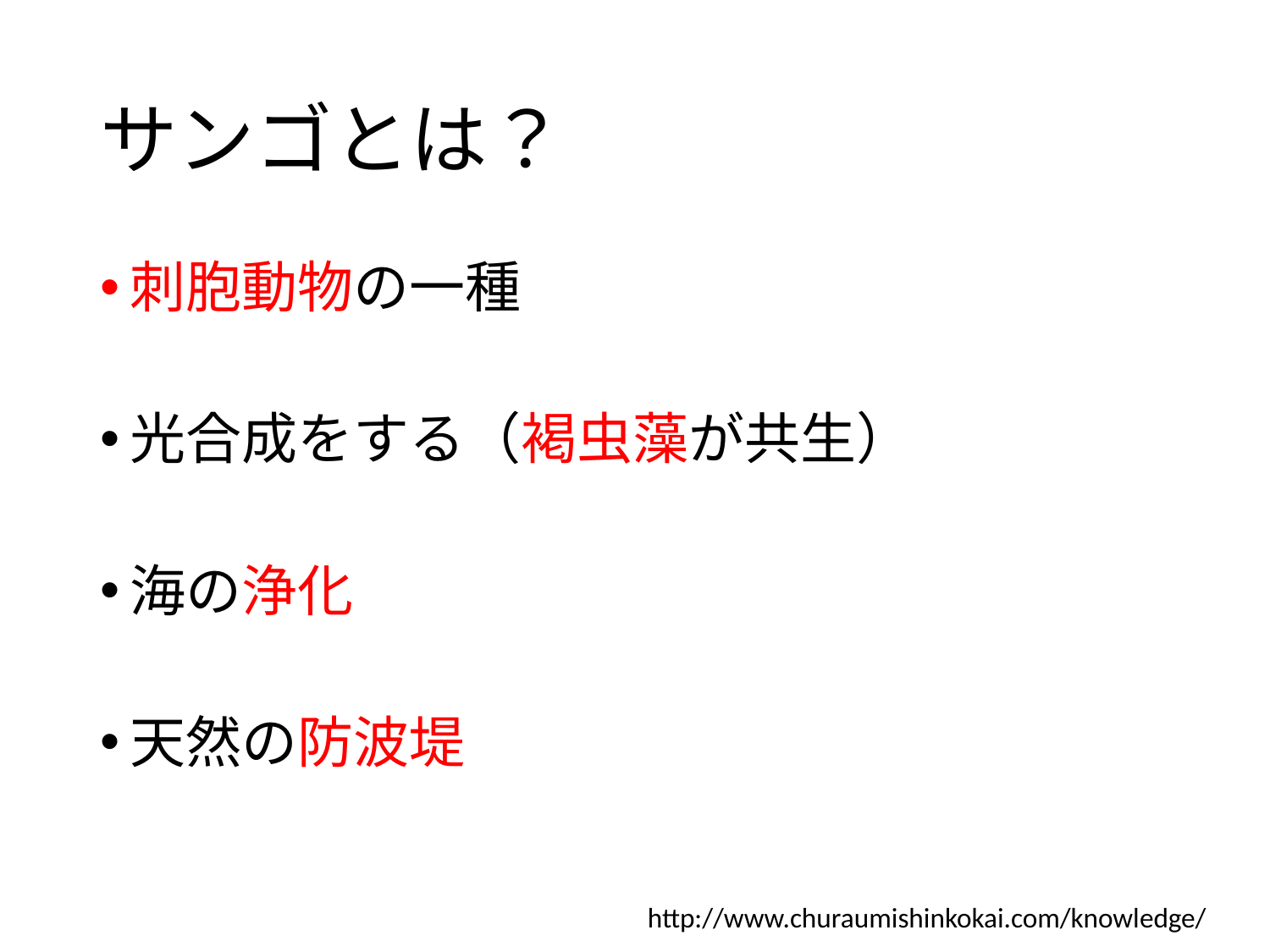

# サンゴとは？
刺胞動物の一種

光合成をする（褐虫藻が共生）

海の浄化

天然の防波堤

http://www.churaumishinkokai.com/knowledge/